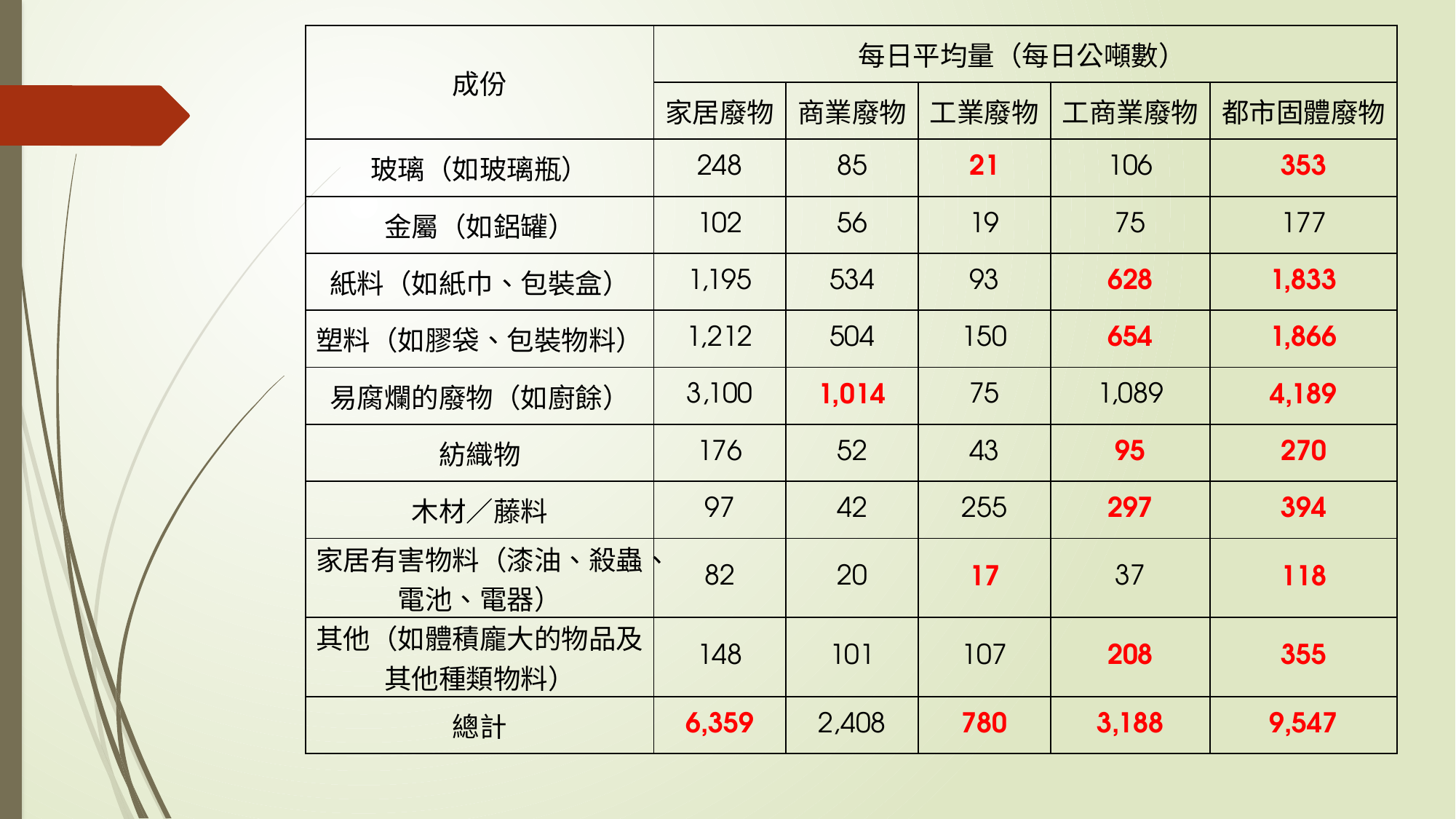

| 成份 | 每日平均量（每日公噸數） |  |  |  |  |
| --- | --- | --- | --- | --- | --- |
|  | 家居廢物 | 商業廢物 | 工業廢物 | 工商業廢物 | 都市固體廢物 |
| 玻璃（如玻璃瓶） | 248 | 85 | 21 | 106 | 353 |
| 金屬（如鋁罐） | 102 | 56 | 19 | 75 | 177 |
| 紙料（如紙巾、包裝盒） | 1,195 | 534 | 93 | 628 | 1,833 |
| 塑料（如膠袋、包裝物料） | 1,212 | 504 | 150 | 654 | 1,866 |
| 易腐爛的廢物（如廚餘） | 3,100 | 1,014 | 75 | 1,089 | 4,189 |
| 紡織物 | 176 | 52 | 43 | 95 | 270 |
| 木材／藤料 | 97 | 42 | 255 | 297 | 394 |
| 家居有害物料（漆油、殺蟲、電池、電器） | 82 | 20 | 17 | 37 | 118 |
| 其他（如體積龐大的物品及其他種類物料） | 148 | 101 | 107 | 208 | 355 |
| 總計 | 6,359 | 2,408 | 780 | 3,188 | 9,547 |